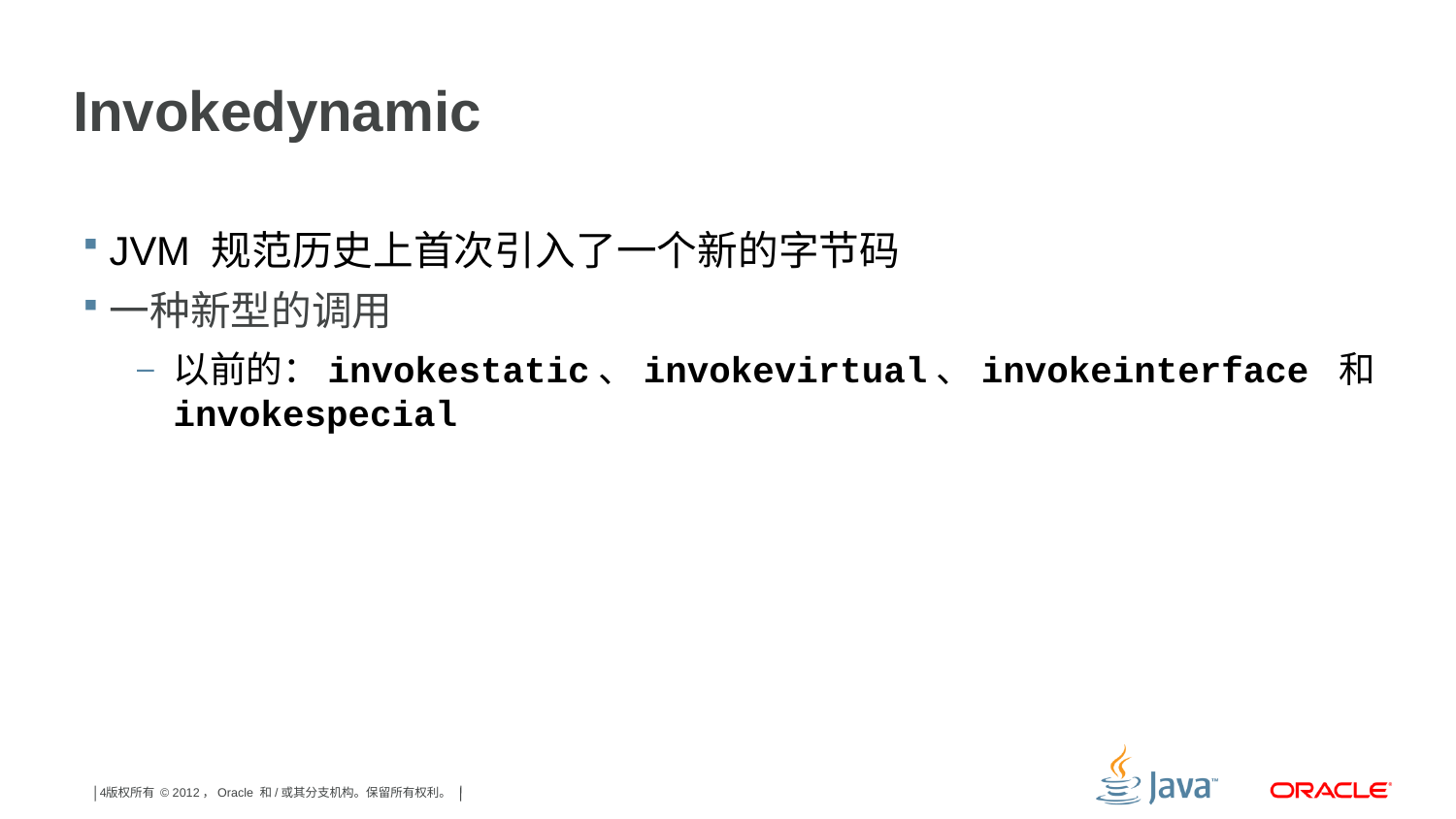

# Invokedynamic
JVM 规范历史上首次引入了一个新的字节码
一种新型的调用
以前的：invokestatic、invokevirtual、invokeinterface 和 invokespecial